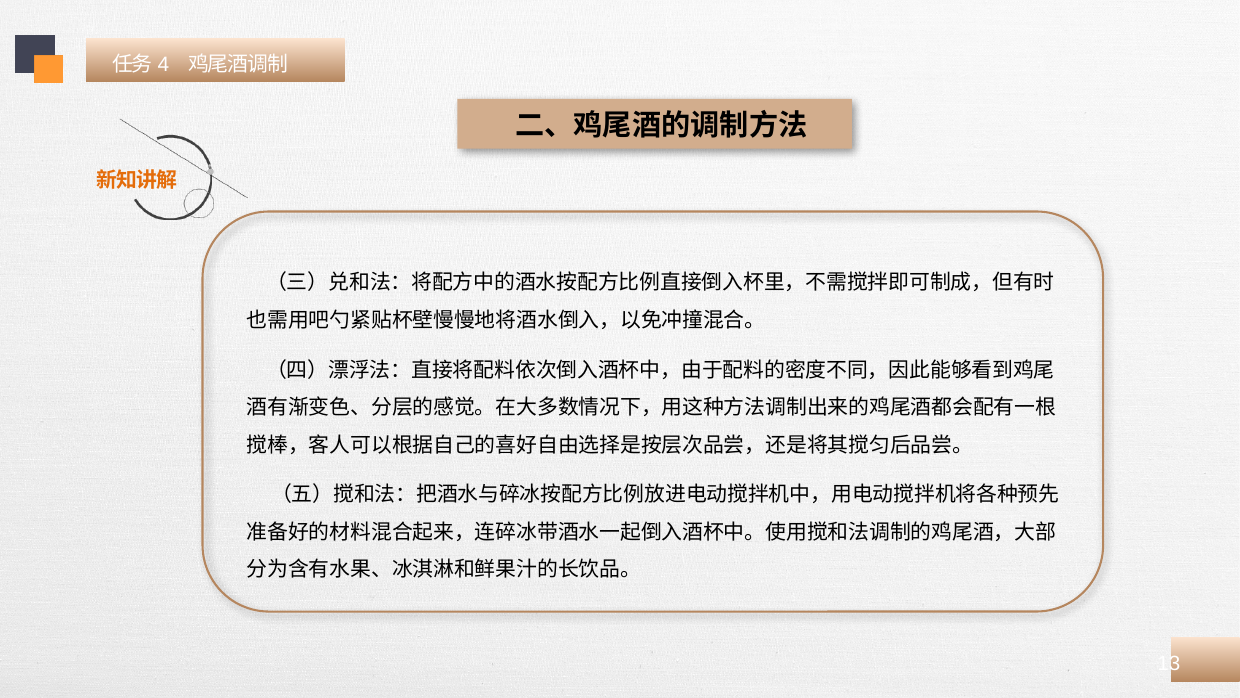

任务4   鸡尾酒调制
 二、鸡尾酒的调制方法

   （三）兑和法：将配方中的酒水按配方比例直接倒入杯里，不需搅拌即可制成，但有时也需用吧勺紧贴杯壁慢慢地将酒水倒入，以免冲撞混合。
   （四）漂浮法：直接将配料依次倒入酒杯中，由于配料的密度不同，因此能够看到鸡尾酒有渐变色、分层的感觉。在大多数情况下，用这种方法调制出来的鸡尾酒都会配有一根搅棒，客人可以根据自己的喜好自由选择是按层次品尝，还是将其搅匀后品尝。
    （五）搅和法：把酒水与碎冰按配方比例放进电动搅拌机中，用电动搅拌机将各种预先准备好的材料混合起来，连碎冰带酒水一起倒入酒杯中。使用搅和法调制的鸡尾酒，大部分为含有水果、冰淇淋和鲜果汁的长饮品。